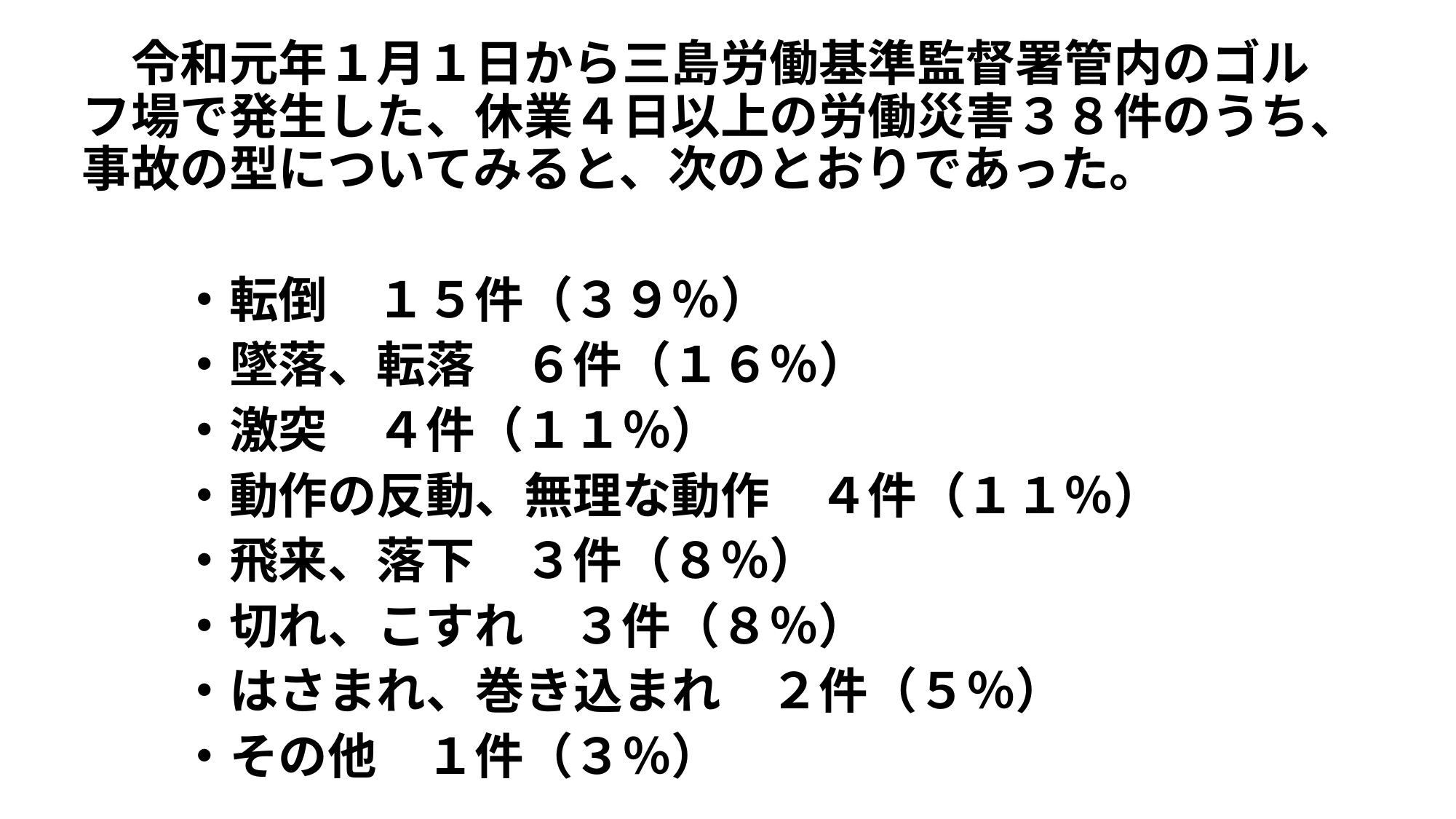

令和元年１月１日から三島労働基準監督署管内のゴルフ場で発生した、休業４日以上の労働災害３８件のうち、事故の型についてみると、次のとおりであった。

　　・転倒　１５件（３９％）
　　・墜落、転落　６件（１６％）
　　・激突　４件（１１％）
　　・動作の反動、無理な動作　４件（１１％）
　　・飛来、落下　３件（８％）
　　・切れ、こすれ　３件（８％）
　　・はさまれ、巻き込まれ　２件（５％）
　　・その他　１件（３％）